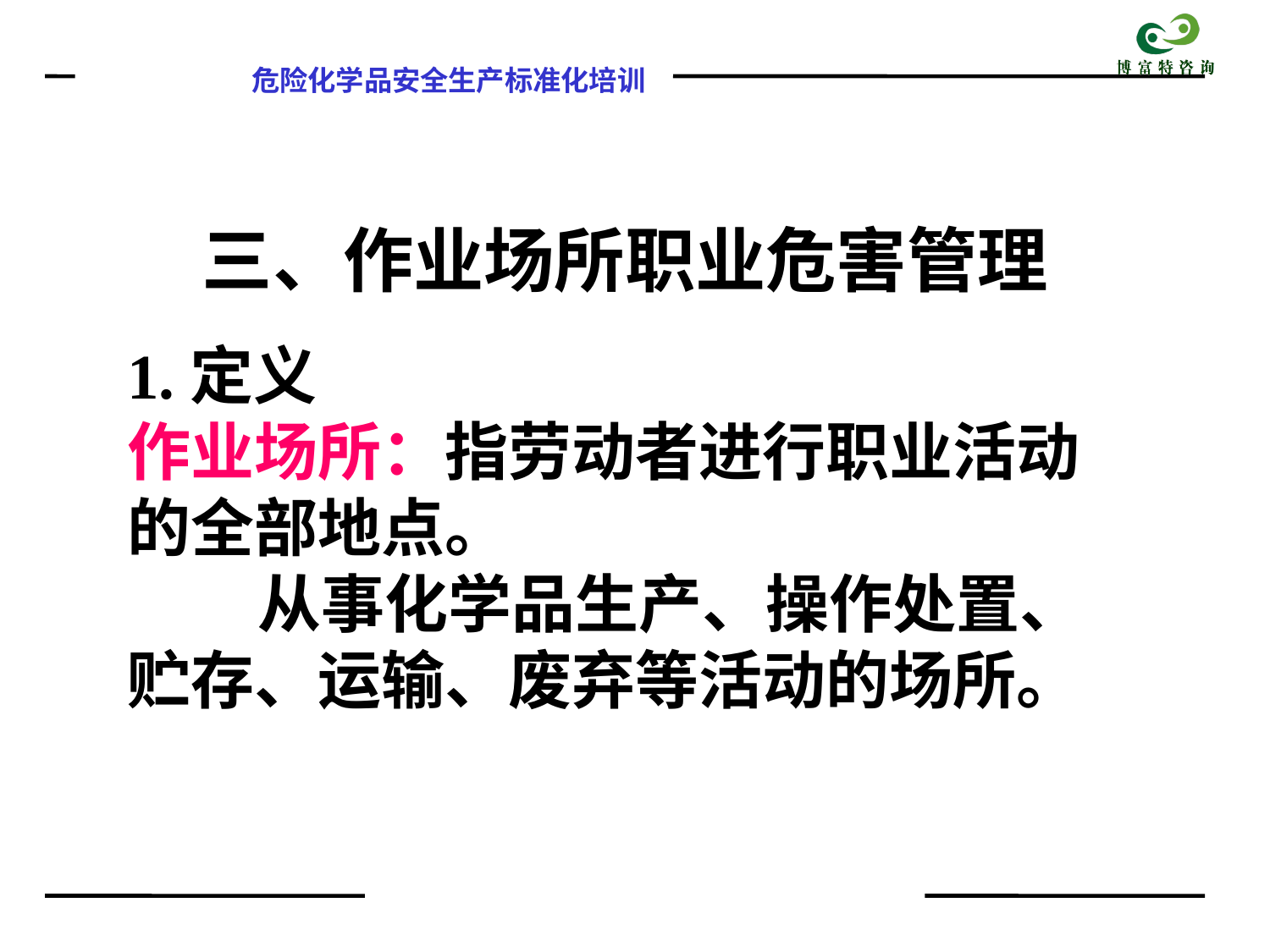

三、作业场所职业危害管理
1.定义
作业场所：指劳动者进行职业活动的全部地点。
        从事化学品生产、操作处置、贮存、运输、废弃等活动的场所。